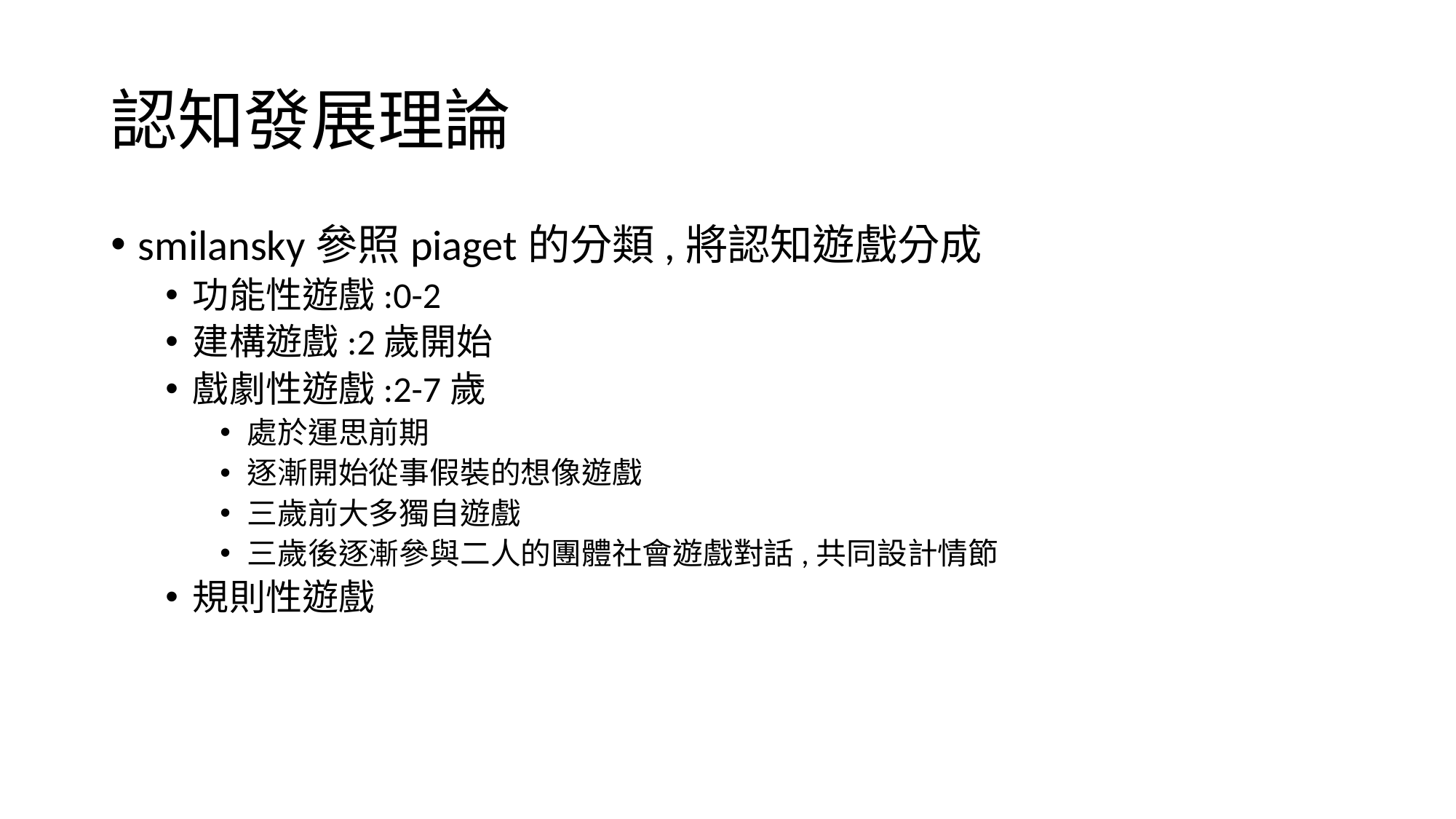

# 認知發展理論
smilansky參照piaget的分類,將認知遊戲分成
功能性遊戲:0-2
建構遊戲:2歲開始
戲劇性遊戲:2-7歲
處於運思前期
逐漸開始從事假裝的想像遊戲
三歲前大多獨自遊戲
三歲後逐漸參與二人的團體社會遊戲對話,共同設計情節
規則性遊戲